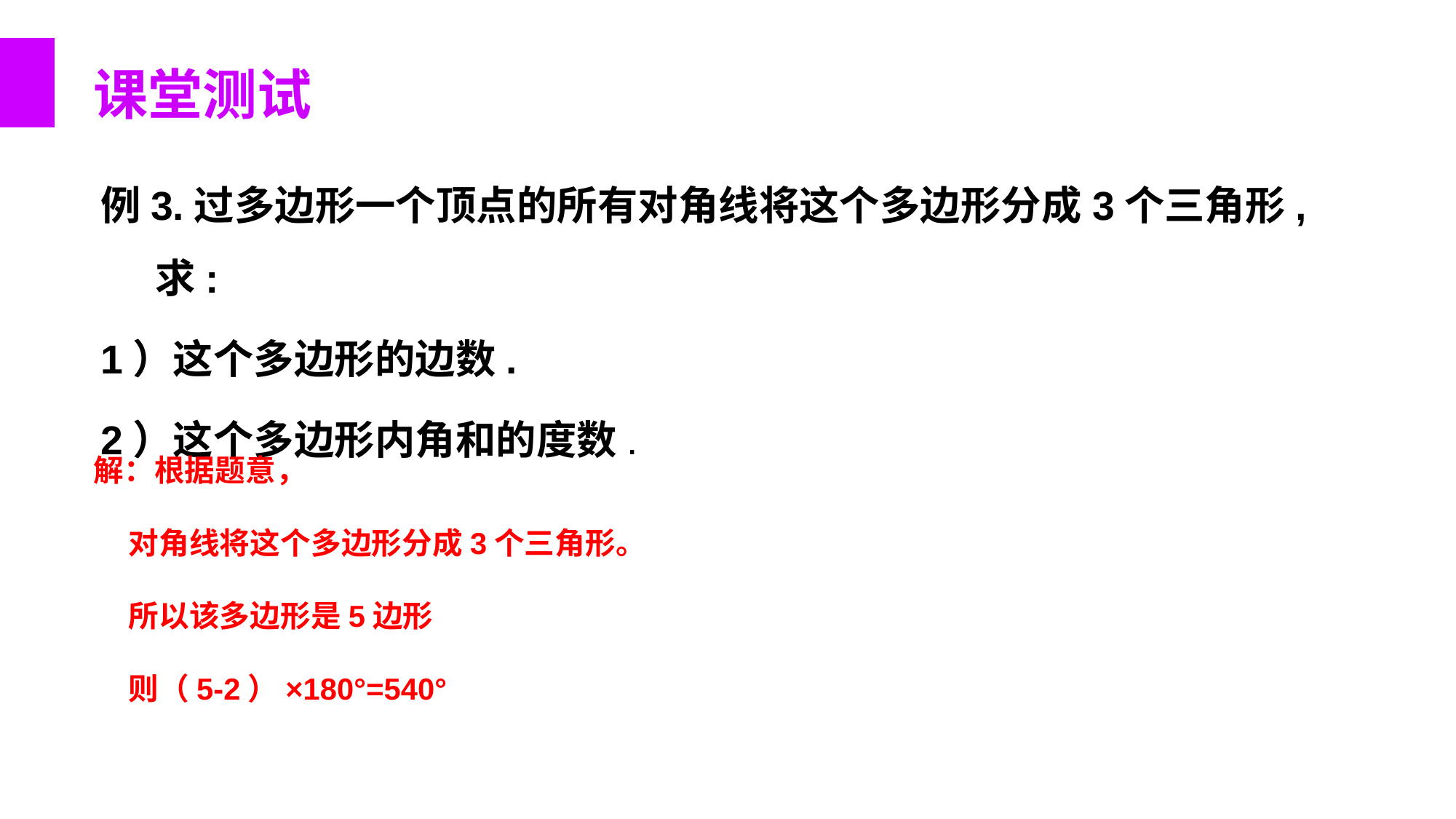

课堂测试
例3.过多边形一个顶点的所有对角线将这个多边形分成3个三角形,求:
1）这个多边形的边数.
2）这个多边形内角和的度数.
解：根据题意，
    对角线将这个多边形分成3个三角形。
    所以该多边形是5边形
    则（5-2）×180°=540°